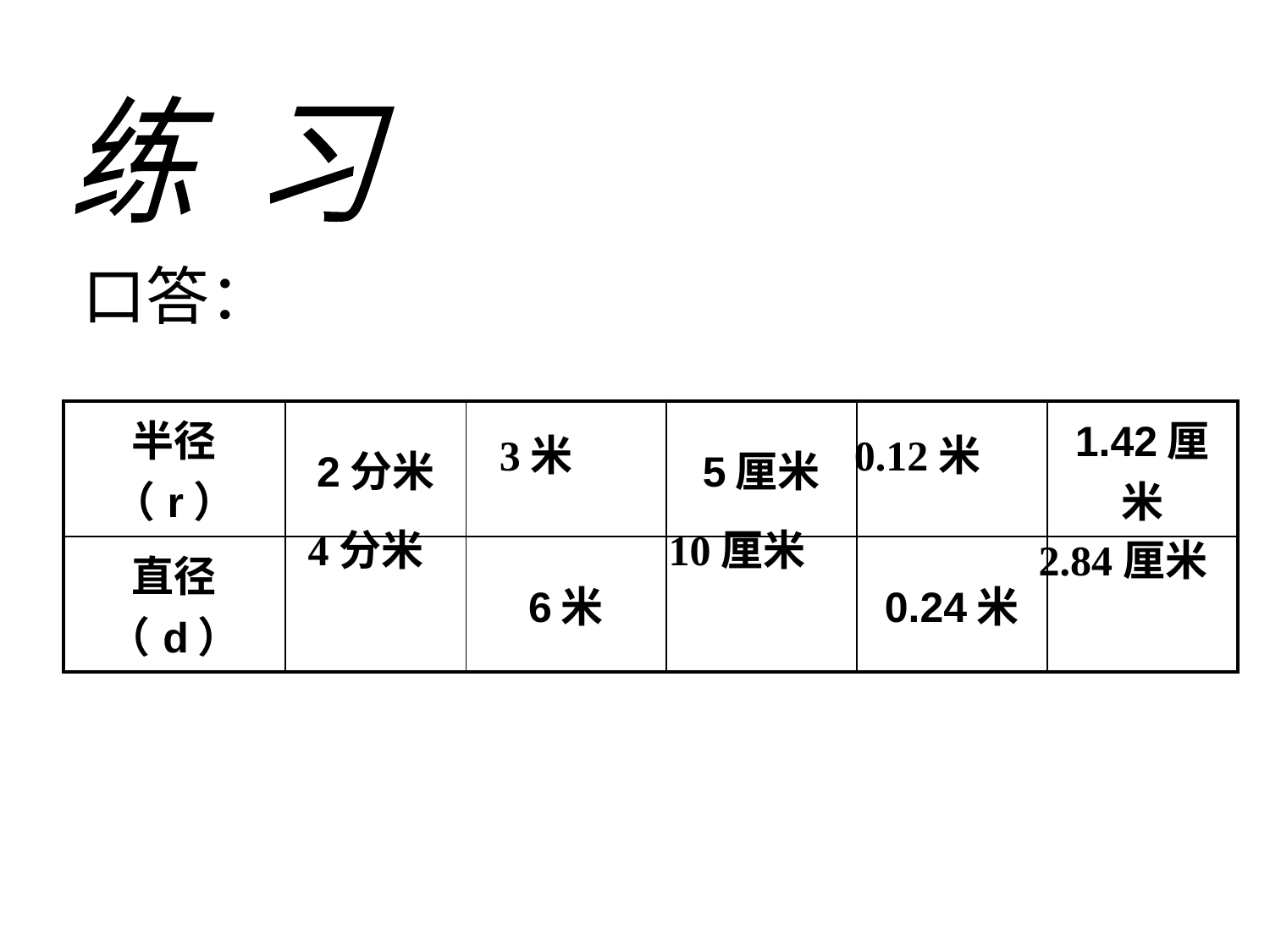

练  习
口答：
| 半径（r） | 2分米 |  | 5厘米 |  | 1.42厘米 |
| --- | --- | --- | --- | --- | --- |
| 直径（d） |  | 6米 |  | 0.24米 |  |
3米
0.12米
4分米
10厘米
2.84厘米